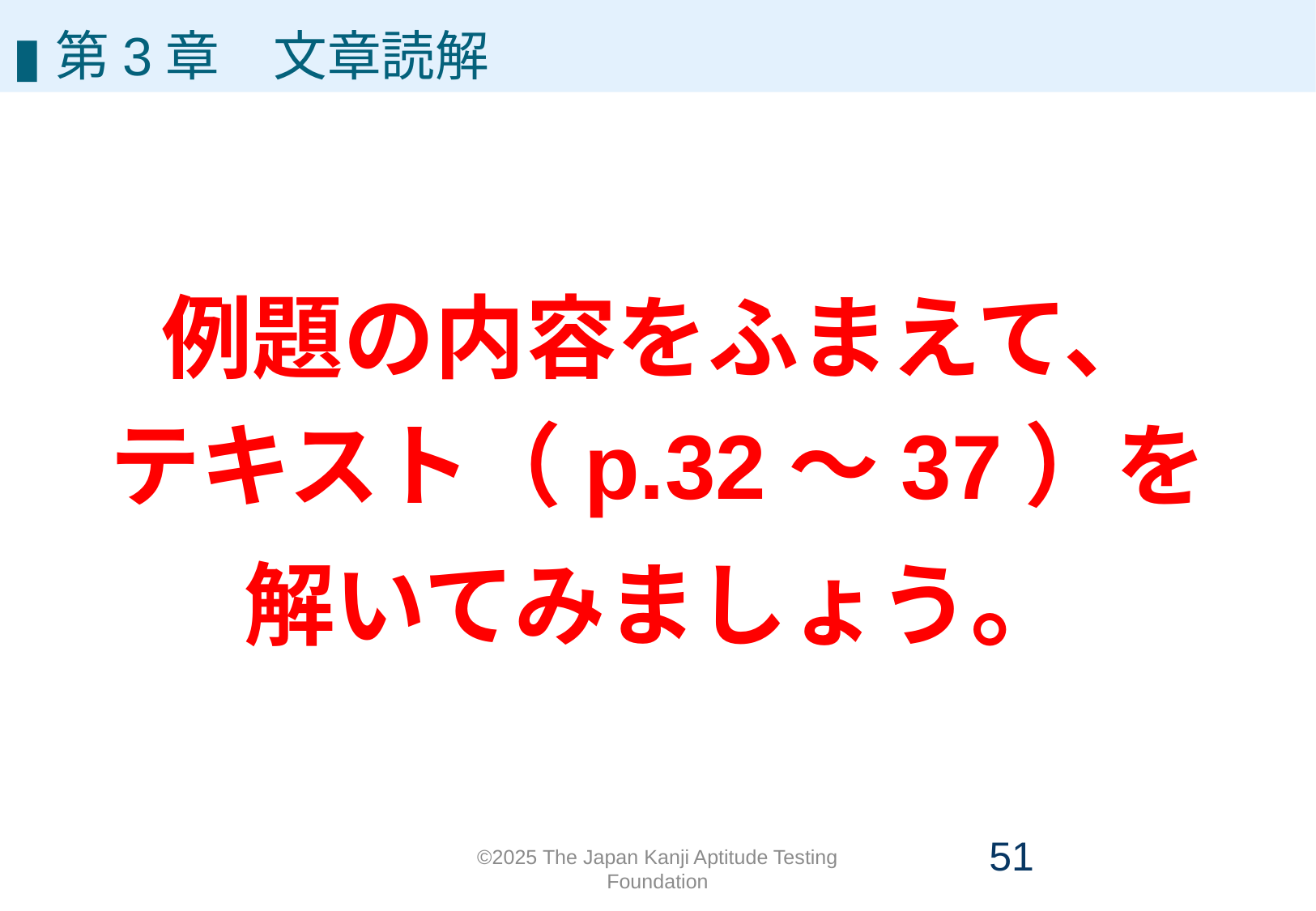

▮第3章　文章読解

例題の内容をふまえて、
テキスト（p.32～37）を
解いてみましょう。

©2025 The Japan Kanji Aptitude Testing Foundation
51